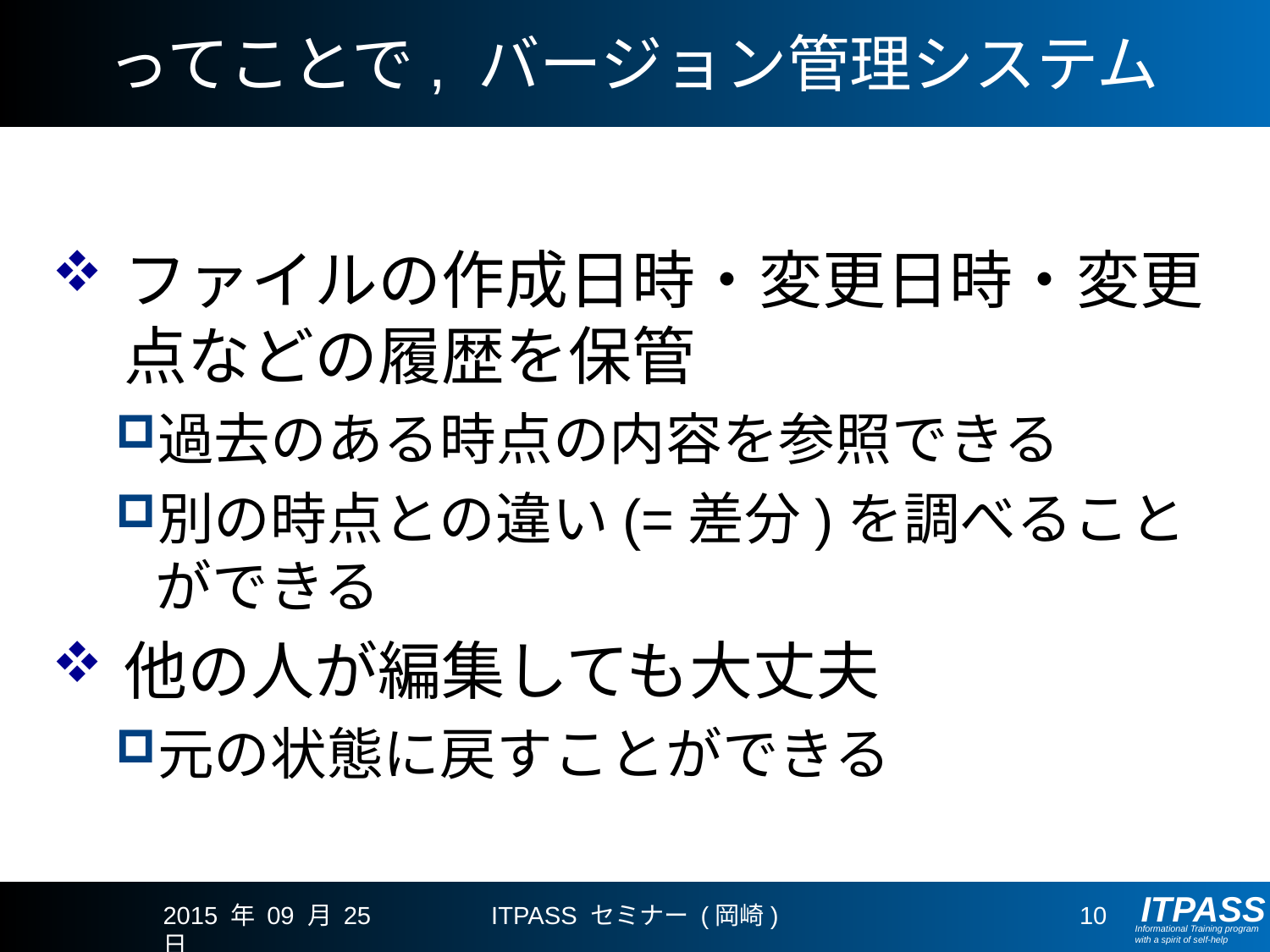

# ってことで, バージョン管理システム
ファイルの作成日時・変更日時・変更点などの履歴を保管
過去のある時点の内容を参照できる
別の時点との違い(=差分)を調べることができる
他の人が編集しても大丈夫
元の状態に戻すことができる
2015 年 09 月 25 日
ITPASS セミナー (岡崎)
10